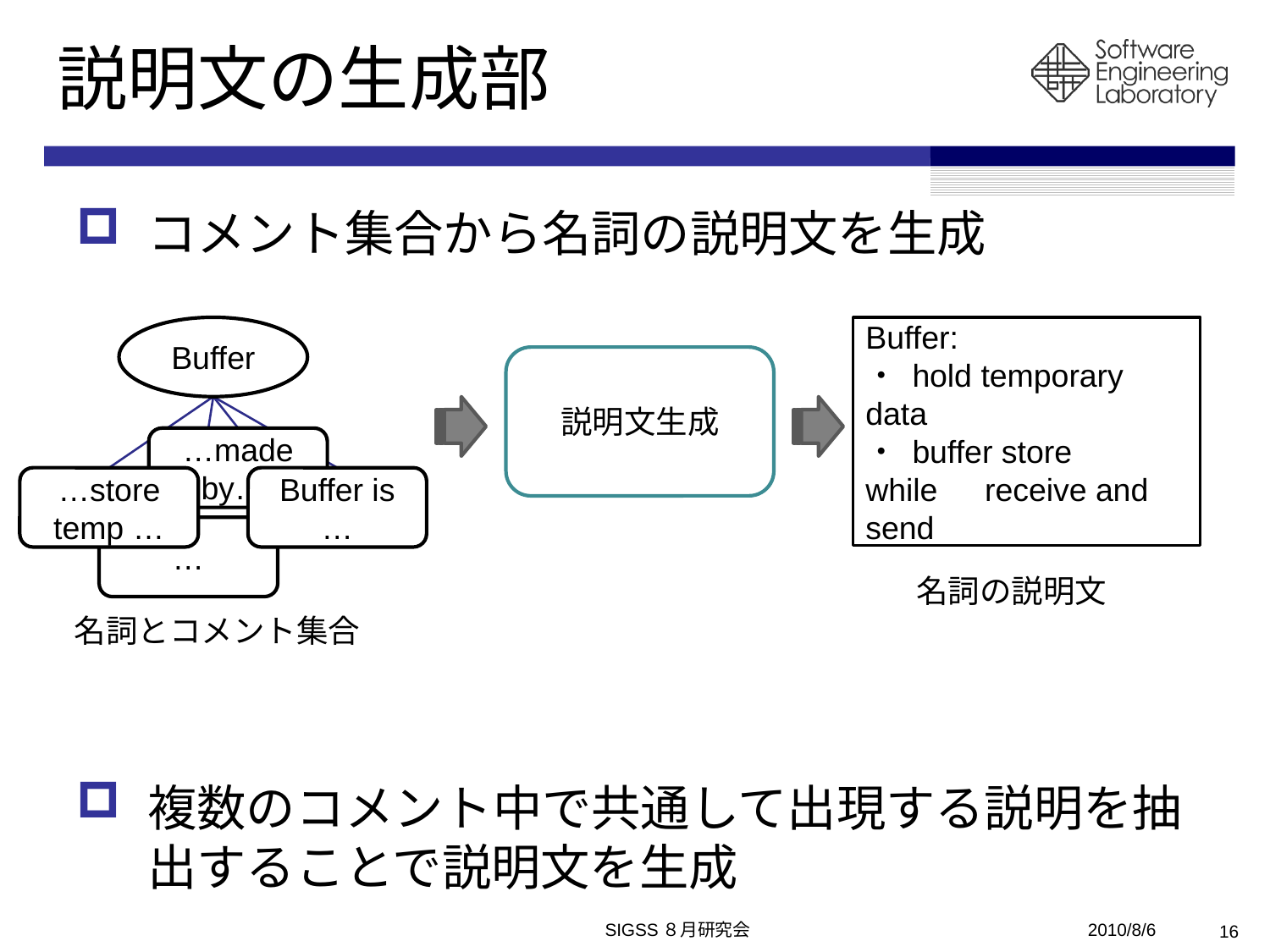

# 説明文の生成部
コメント集合から名詞の説明文を生成

複数のコメント中で共通して出現する説明を抽出することで説明文を生成

Buffer
…made by…
…store temp …
Buffer is …
…
名詞とコメント集合
Buffer:
・ hold temporary data
・ buffer store while　receive and send
説明文生成

名詞の説明文
SIGSS８月研究会
2010/8/6
16